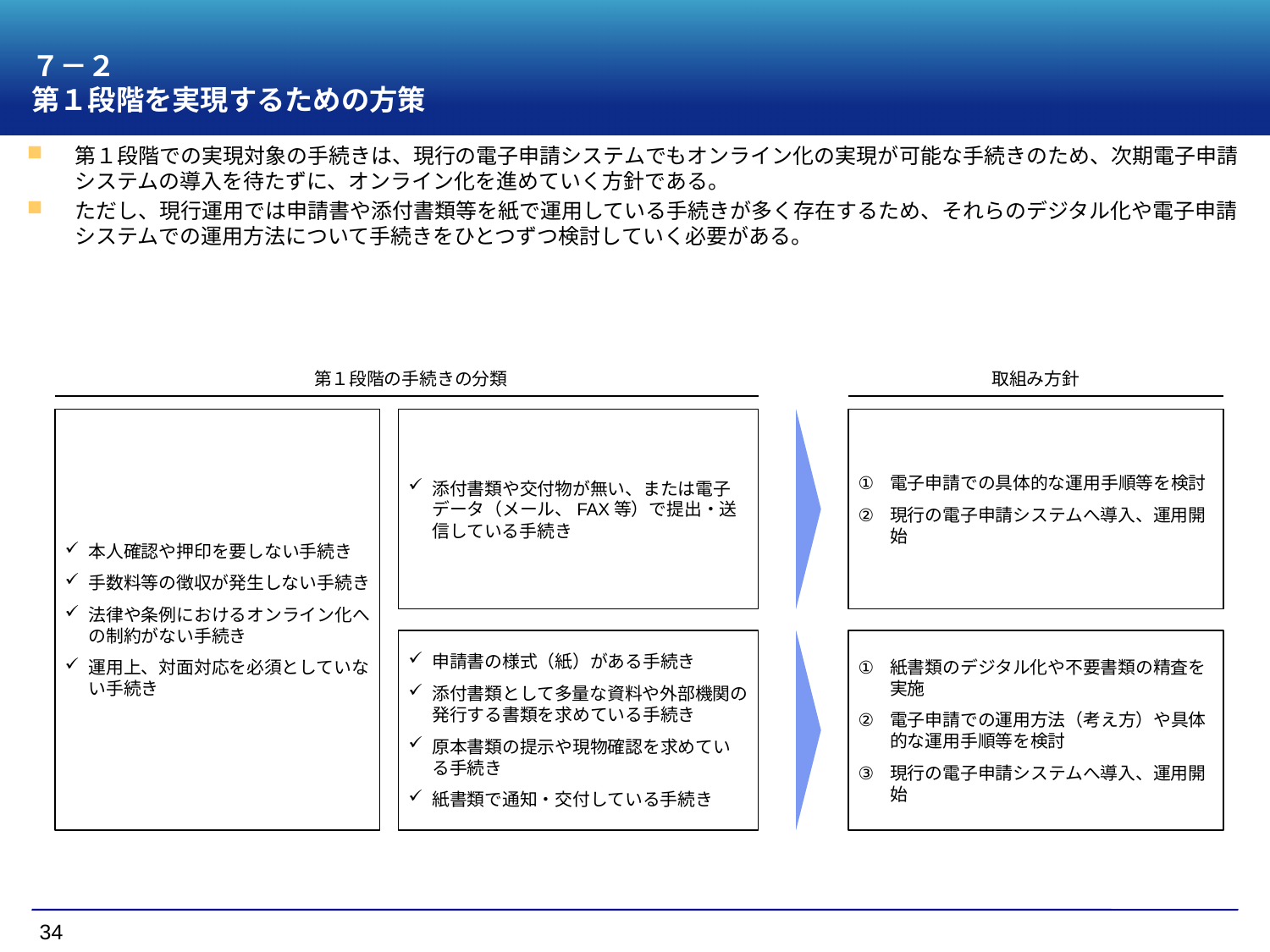

７－２
第１段階を実現するための方策
第１段階での実現対象の手続きは、現行の電子申請システムでもオンライン化の実現が可能な手続きのため、次期電子申請システムの導入を待たずに、オンライン化を進めていく方針である。
ただし、現行運用では申請書や添付書類等を紙で運用している手続きが多く存在するため、それらのデジタル化や電子申請システムでの運用方法について手続きをひとつずつ検討していく必要がある。
第１段階の手続きの分類
取組み方針
本人確認や押印を要しない手続き
手数料等の徴収が発生しない手続き
法律や条例におけるオンライン化への制約がない手続き
運用上、対面対応を必須としていない手続き
添付書類や交付物が無い、または電子データ（メール、FAX等）で提出・送信している手続き
電子申請での具体的な運用手順等を検討
現行の電子申請システムへ導入、運用開始

申請書の様式（紙）がある手続き
添付書類として多量な資料や外部機関の発行する書類を求めている手続き
原本書類の提示や現物確認を求めている手続き
紙書類で通知・交付している手続き
紙書類のデジタル化や不要書類の精査を実施
電子申請での運用方法（考え方）や具体的な運用手順等を検討
現行の電子申請システムへ導入、運用開始